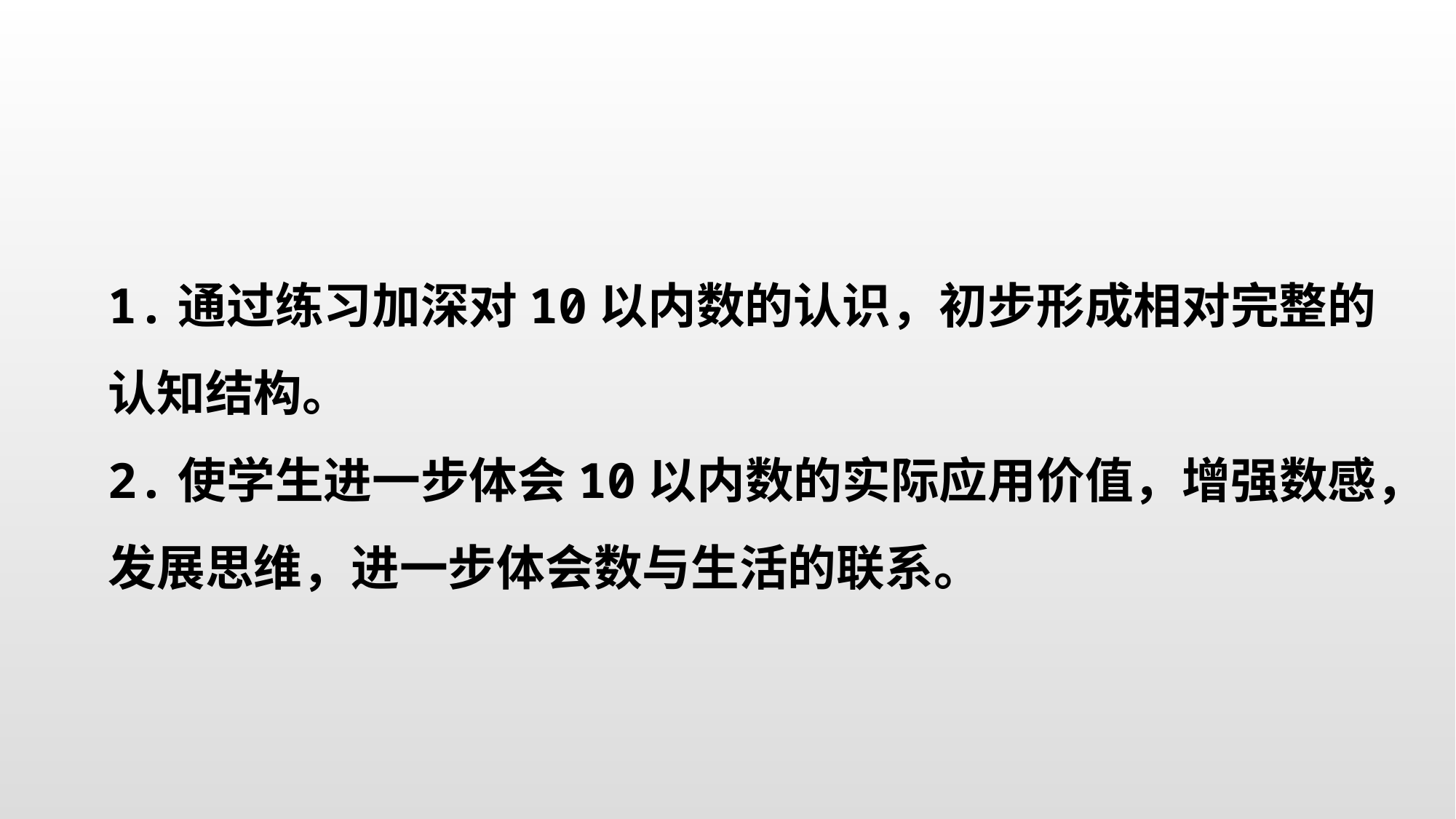

1.通过练习加深对10以内数的认识，初步形成相对完整的认知结构。
2.使学生进一步体会10以内数的实际应用价值，增强数感，发展思维，进一步体会数与生活的联系。